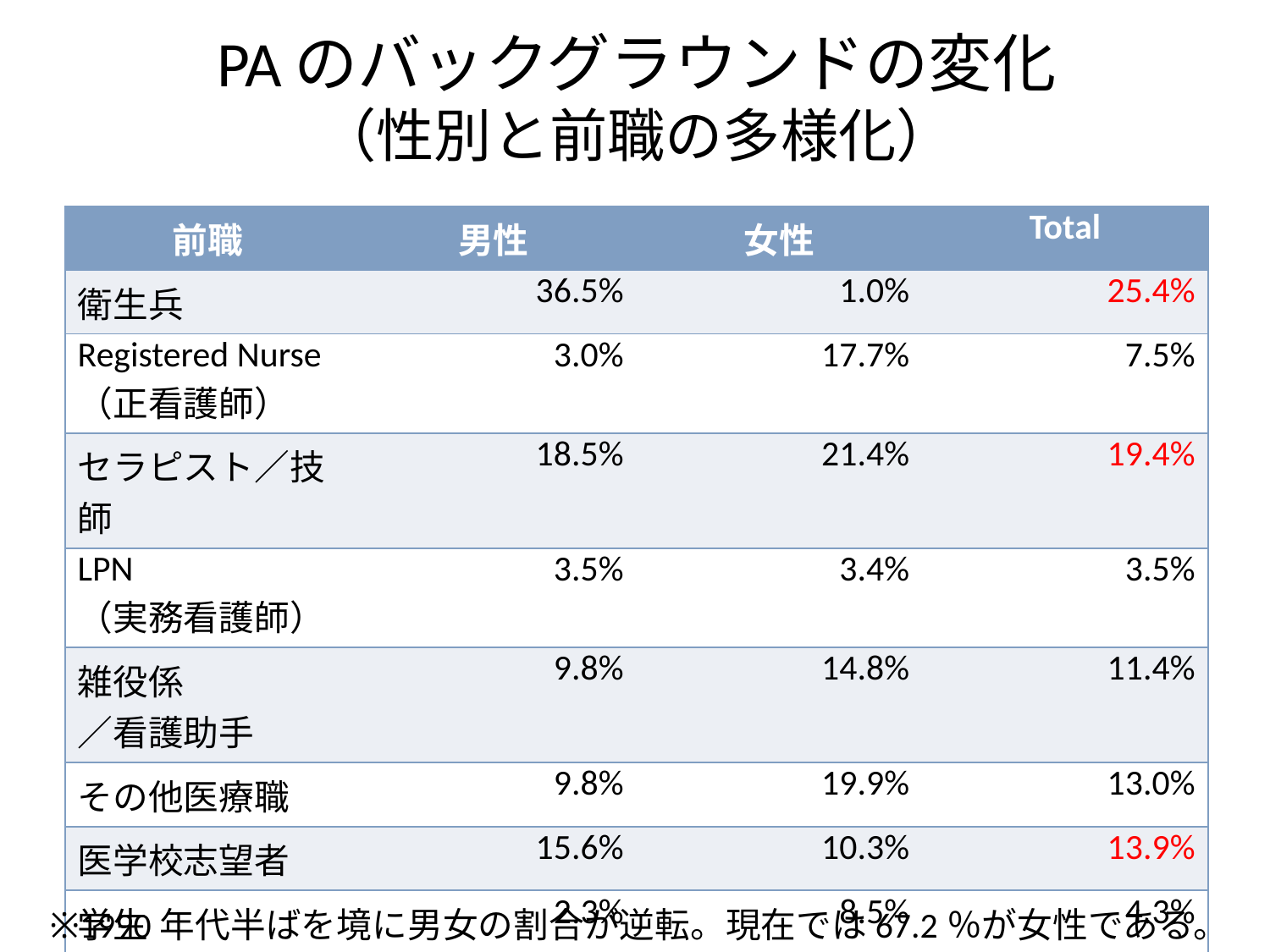

# PAのバックグラウンドの変化 （性別と前職の多様化）
| 前職 | 男性 | 女性 | Total |
| --- | --- | --- | --- |
| 衛生兵 | 36.5% | 1.0% | 25.4% |
| Registered Nurse （正看護師） | 3.0% | 17.7% | 7.5% |
| セラピスト／技師 | 18.5% | 21.4% | 19.4% |
| LPN （実務看護師） | 3.5% | 3.4% | 3.5% |
| 雑役係 ／看護助手 | 9.8% | 14.8% | 11.4% |
| その他医療職 | 9.8% | 19.9% | 13.0% |
| 医学校志望者 | 15.6% | 10.3% | 13.9% |
| 学生 | 2.3% | 8.5% | 4.3% |
| 医療職以外 | 1.0% | 3.1% | 1.7% |
※1990年代半ばを境に男女の割合が逆転。現在では67.2％が女性である。